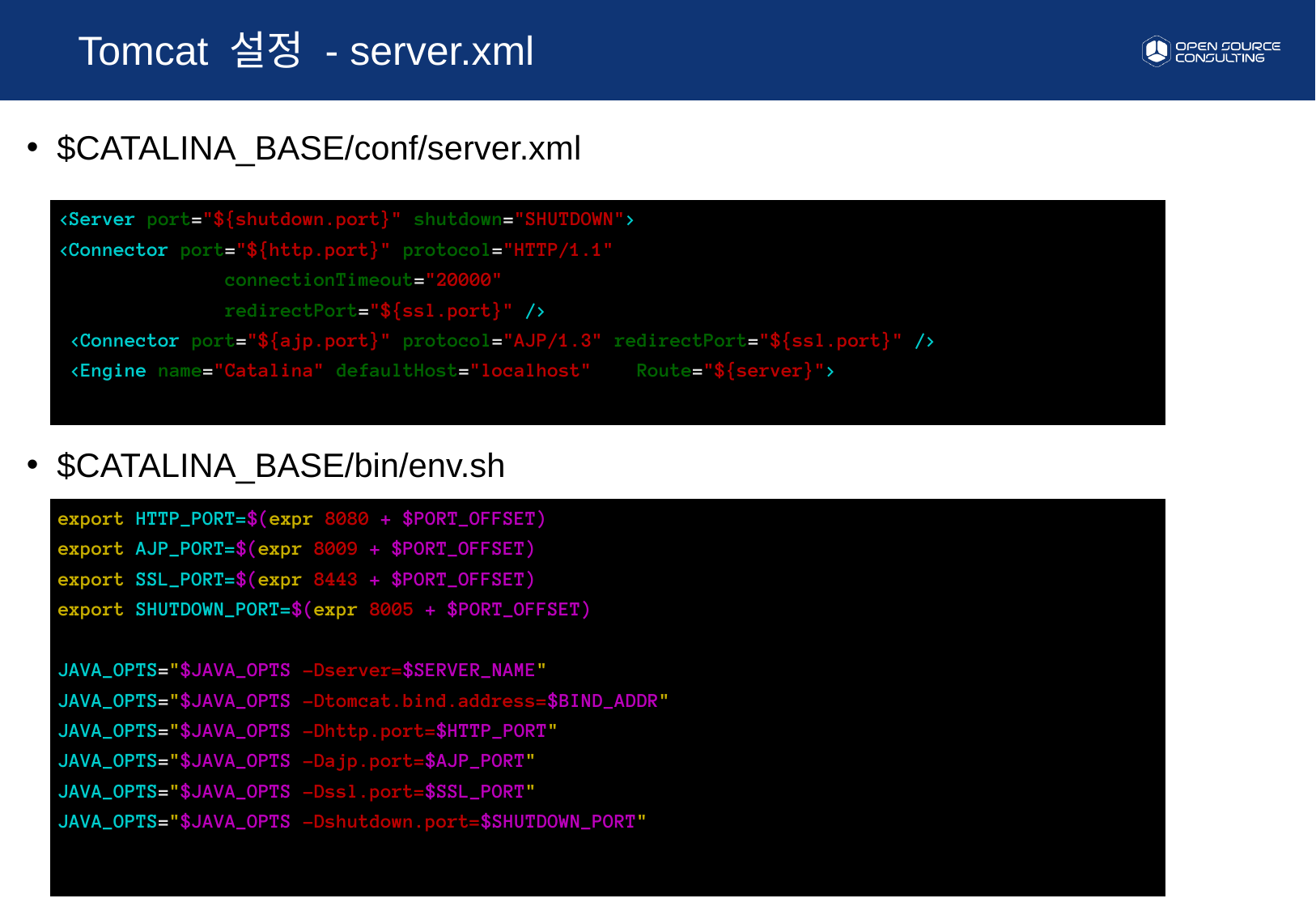

Tomcat 설정 - server.xml
$CATALINA_BASE/conf/server.xml
| <Server port="${shutdown.port}" shutdown="SHUTDOWN"> <Connector port="${http.port}" protocol="HTTP/1.1" connectionTimeout="20000" redirectPort="${ssl.port}" /> <Connector port="${ajp.port}" protocol="AJP/1.3" redirectPort="${ssl.port}" /> <Engine name="Catalina" defaultHost="localhost" jvmRoute="${server}"> |
| --- |
$CATALINA_BASE/bin/env.sh
| export HTTP\_PORT=$(expr 8080 + $PORT\_OFFSET) export AJP\_PORT=$(expr 8009 + $PORT\_OFFSET) export SSL\_PORT=$(expr 8443 + $PORT\_OFFSET) export SHUTDOWN\_PORT=$(expr 8005 + $PORT\_OFFSET) JAVA\_OPTS="$JAVA\_OPTS -Dserver=$SERVER\_NAME" JAVA\_OPTS="$JAVA\_OPTS -Dtomcat.bind.address=$BIND\_ADDR" JAVA\_OPTS="$JAVA\_OPTS -Dhttp.port=$HTTP\_PORT" JAVA\_OPTS="$JAVA\_OPTS -Dajp.port=$AJP\_PORT" JAVA\_OPTS="$JAVA\_OPTS -Dssl.port=$SSL\_PORT" JAVA\_OPTS="$JAVA\_OPTS -Dshutdown.port=$SHUTDOWN\_PORT" |
| --- |